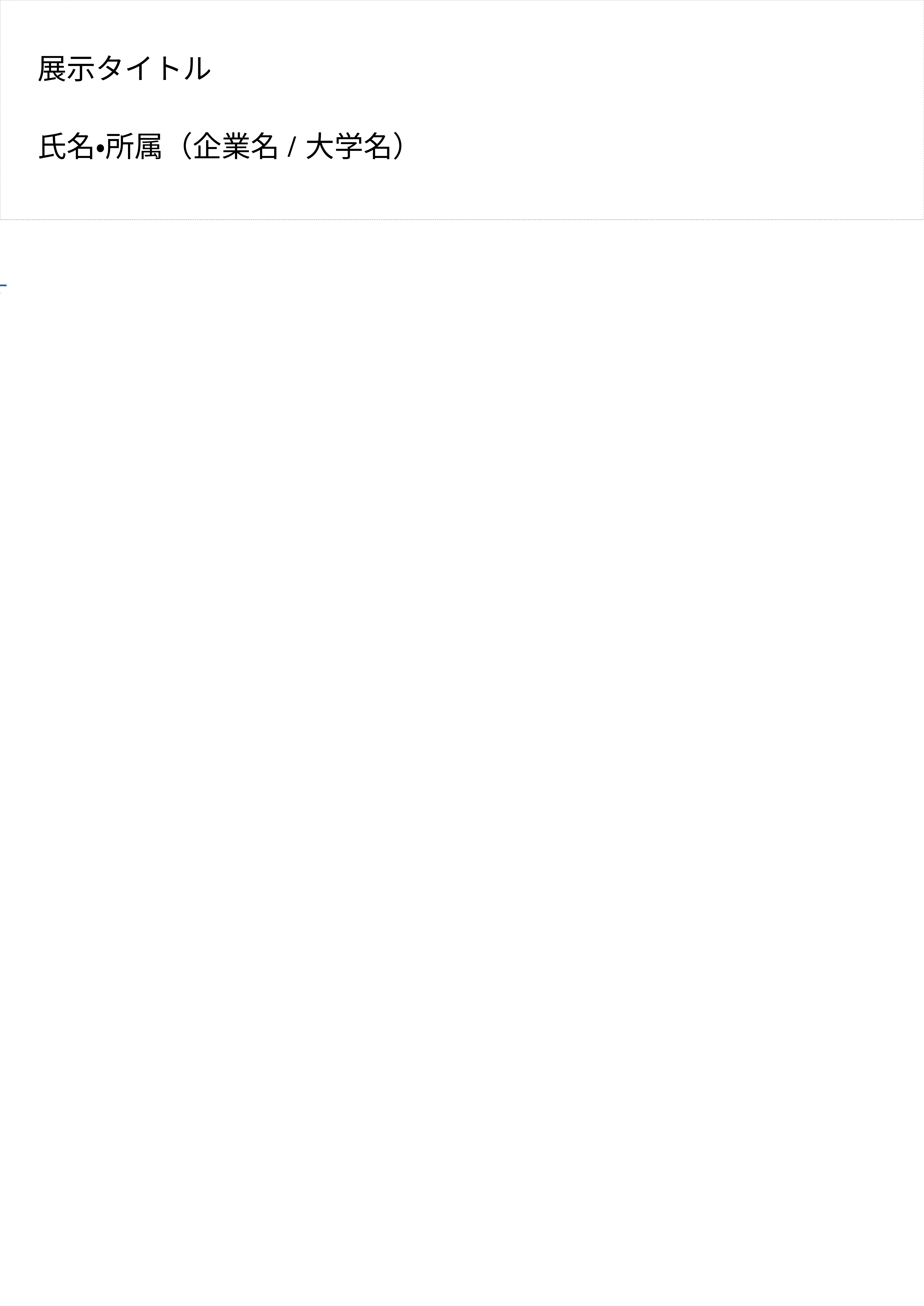

展示タイトル
見出し部分
氏名・所属（企業名/大学名）
作成時の注意事項
ポスターサイズは、　A0タテ（841x1189mm)　です
見出し部分には、　展示タイトルと企業名/大学名を入れてください
見出し部分、本文部分ともに、フォント、文字サイズ、レイアウトは自由です
原稿はPDFに変換してから提出をお願いします
PDFに変換した後、文字化けやレイアウトのずれがないか確認してください
A0で印刷しますので、イラストや写真の解像度にご注意ください
色味は印刷時に若干変化する場合があります

本文部分